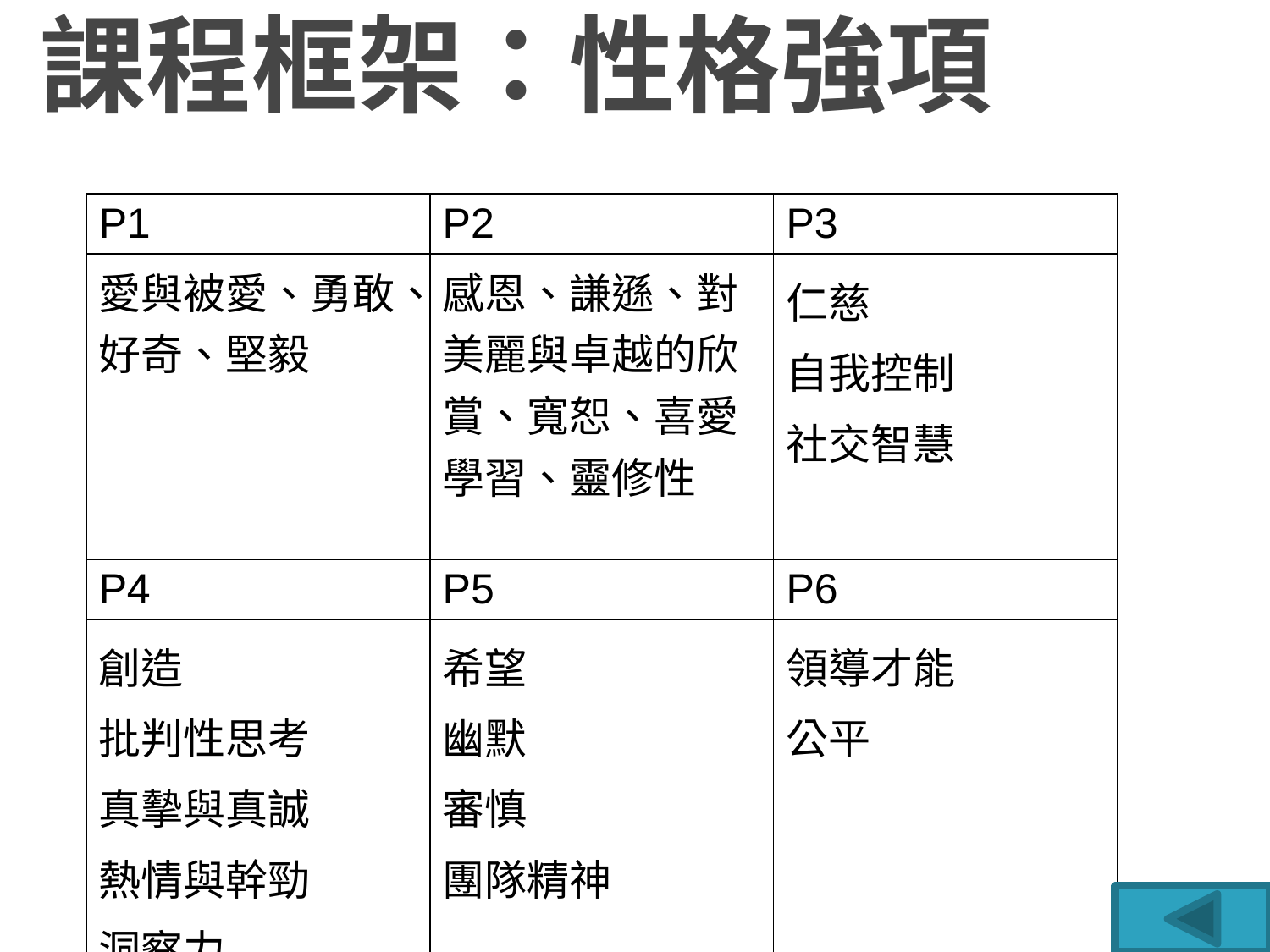

# 課程框架：性格強項
| P1 | P2 | P3 |
| --- | --- | --- |
| 愛與被愛、勇敢、好奇、堅毅 | 感恩、謙遜、對美麗與卓越的欣賞、寬恕、喜愛學習、靈修性 | 仁慈 自我控制 社交智慧 |
| P4 | P5 | P6 |
| 創造 批判性思考 真摰與真誠 熱情與幹勁 洞察力 | 希望 幽默 審慎 團隊精神 | 領導才能 公平 |